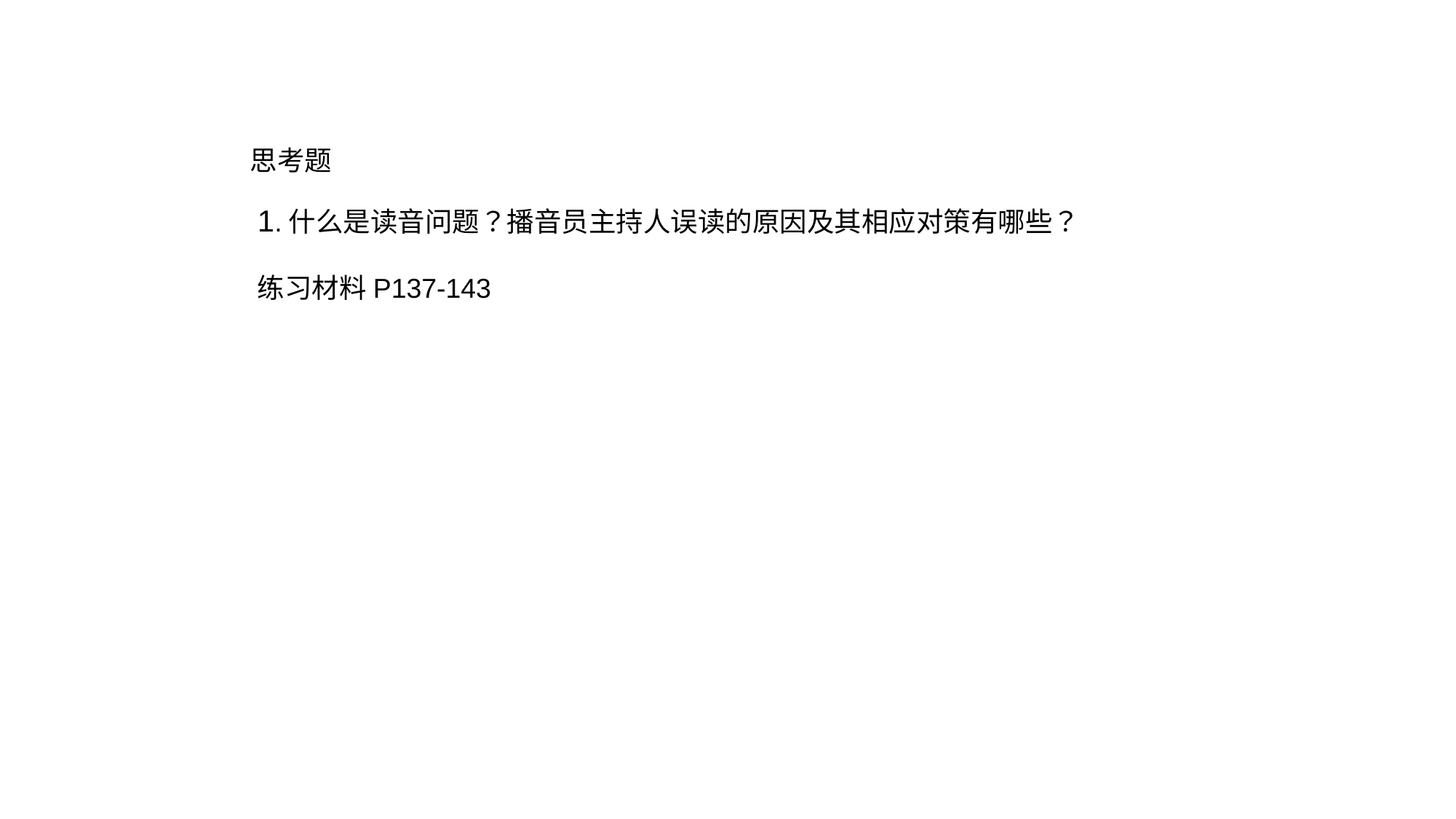

思考题
1.什么是读音问题？播音员主持人误读的原因及其相应对策有哪些？
练习材料P137-143